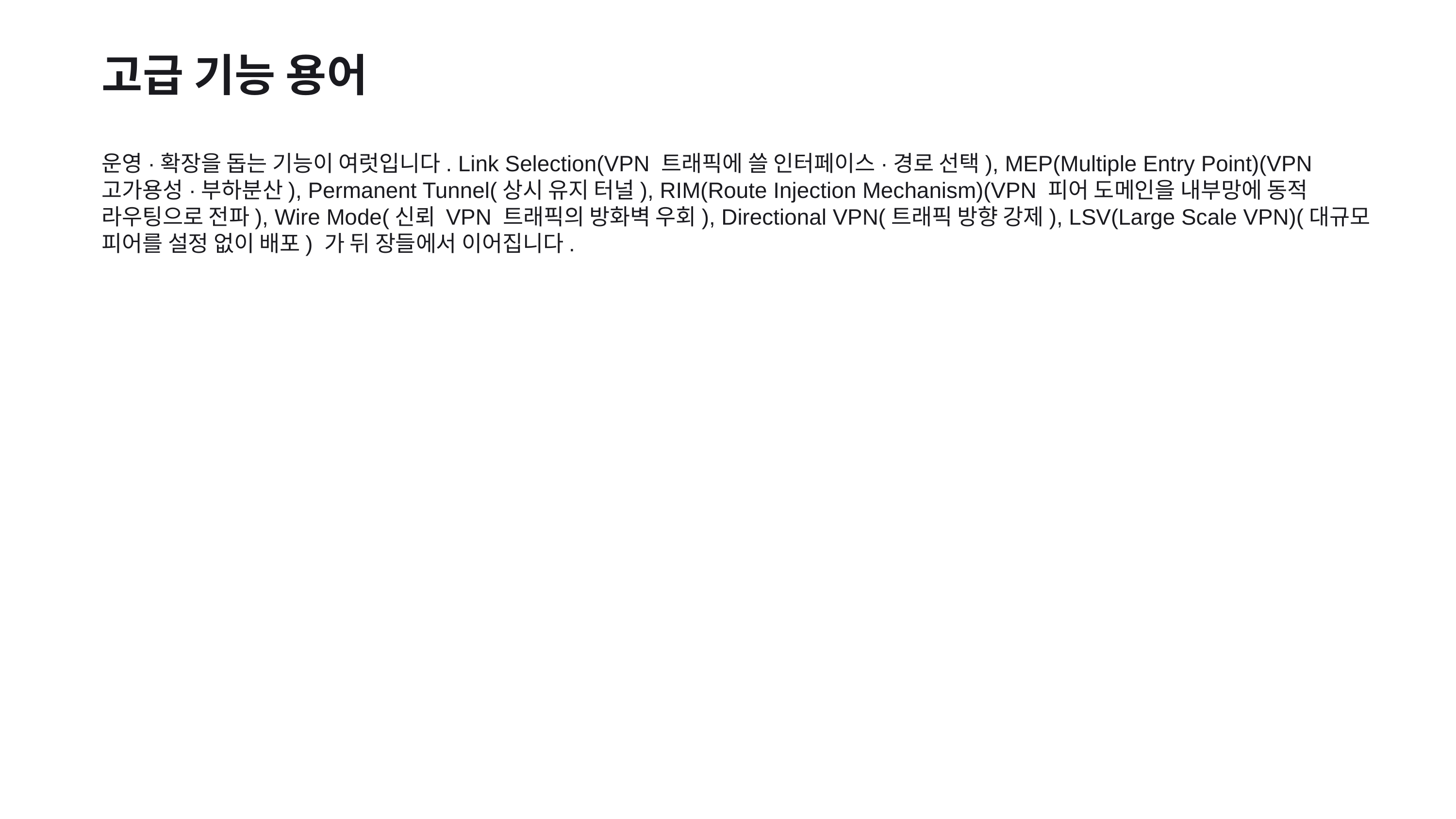

고급 기능 용어
운영·확장을 돕는 기능이 여럿입니다. Link Selection(VPN 트래픽에 쓸 인터페이스·경로 선택), MEP(Multiple Entry Point)(VPN 고가용성·부하분산), Permanent Tunnel(상시 유지 터널), RIM(Route Injection Mechanism)(VPN 피어 도메인을 내부망에 동적 라우팅으로 전파), Wire Mode(신뢰 VPN 트래픽의 방화벽 우회), Directional VPN(트래픽 방향 강제), LSV(Large Scale VPN)(대규모 피어를 설정 없이 배포) 가 뒤 장들에서 이어집니다.